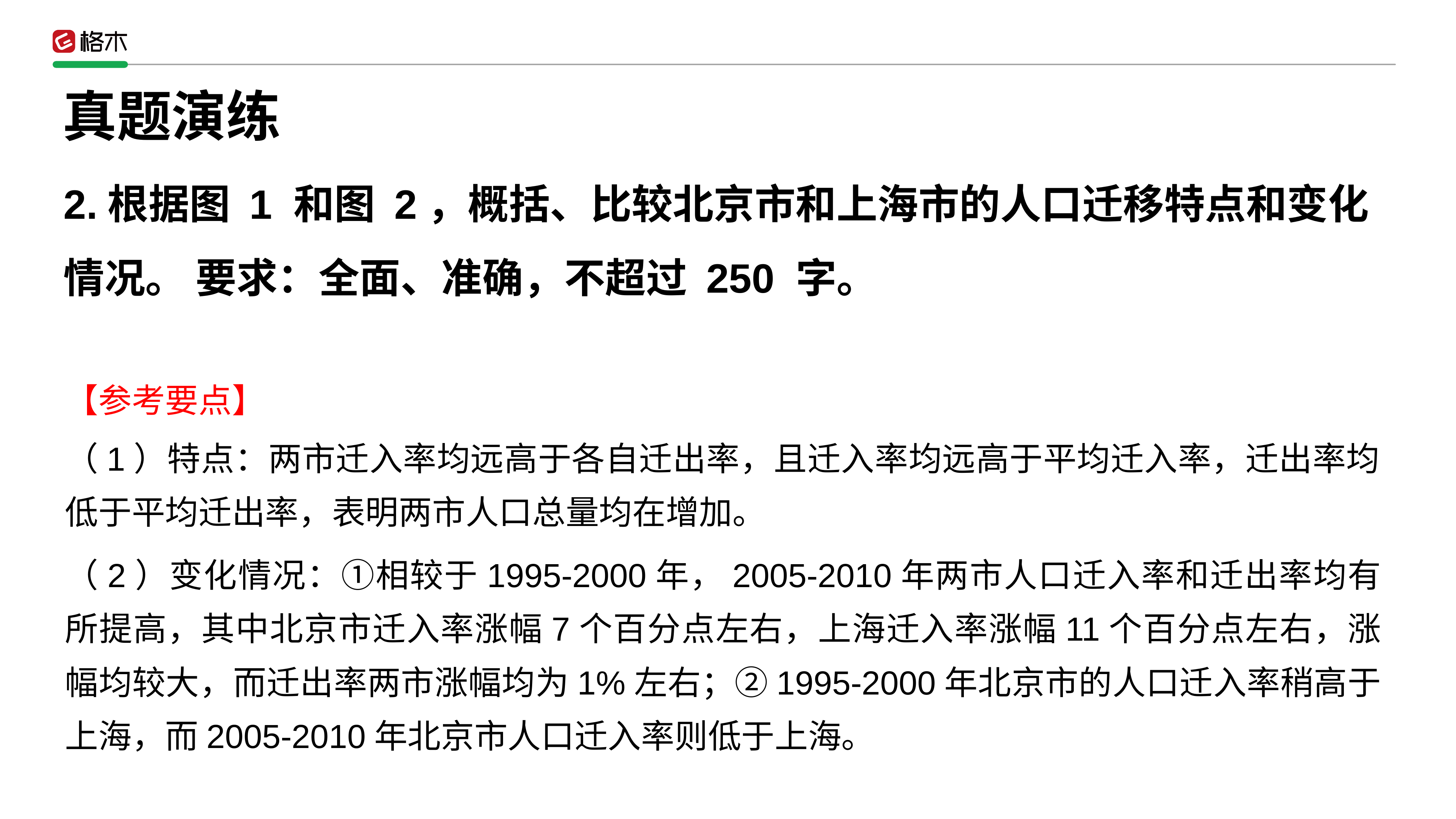

真题演练
2.根据图 1 和图 2，概括、比较北京市和上海市的人口迁移特点和变化情况。 要求：全面、准确，不超过 250 字。

【参考要点】
（1）特点：两市迁入率均远高于各自迁出率，且迁入率均远高于平均迁入率，迁出率均低于平均迁出率，表明两市人口总量均在增加。
（2）变化情况：①相较于1995-2000年，2005-2010年两市人口迁入率和迁出率均有所提高，其中北京市迁入率涨幅7个百分点左右，上海迁入率涨幅11个百分点左右，涨幅均较大，而迁出率两市涨幅均为1%左右；②1995-2000年北京市的人口迁入率稍高于上海，而2005-2010年北京市人口迁入率则低于上海。